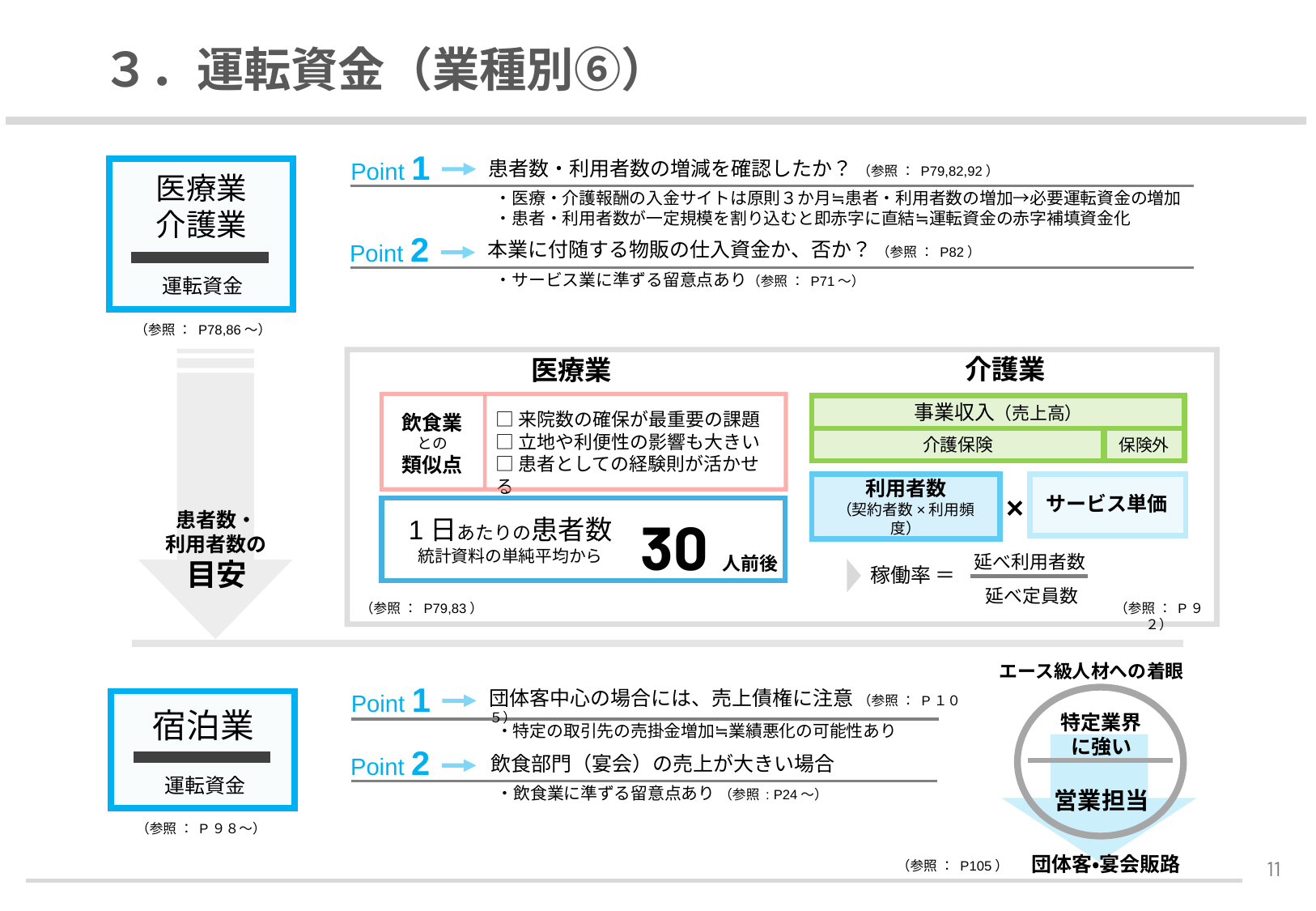

# ３．運転資金（業種別⑥）
Point 1
患者数・利用者数の増減を確認したか？ （参照 ： P79,82,92）
・医療・介護報酬の入金サイトは原則３か月≒患者・利用者数の増加→必要運転資金の増加
・患者・利用者数が一定規模を割り込むと即赤字に直結≒運転資金の赤字補填資金化
Point 2
本業に付随する物販の仕入資金か、否か？ （参照 ： P82）
・サービス業に準ずる留意点あり（参照 ： P71～）

運転資金
医療業
介護業
（参照 ： P78,86～）
介護業
医療業

飲食業
との
類似点
□来院数の確保が最重要の課題
□立地や利便性の影響も大きい
□患者としての経験則が活かせる
事業収入（売上高）
介護保険
保険外
利用者数
（契約者数×利用頻度）

×
サービス単価
延べ利用者数
延べ定員数
稼働率 ＝

30人前後
1日あたりの患者数
統計資料の単純平均から
（参照 ： P79,83）
（参照 ： P９２）
患者数・
利用者数の
目安
エース級人材への着眼

特定業界
に強い
営業担当
団体客・宴会販路

Point 1
団体客中心の場合には、売上債権に注意 （参照 ： P１０５）
・特定の取引先の売掛金増加≒業績悪化の可能性あり
Point 2
飲食部門（宴会）の売上が大きい場合
・飲食業に準ずる留意点あり （参照 : P24～）

運転資金
宿泊業
（参照 ： P９８～）
11
 （参照 ： P105）